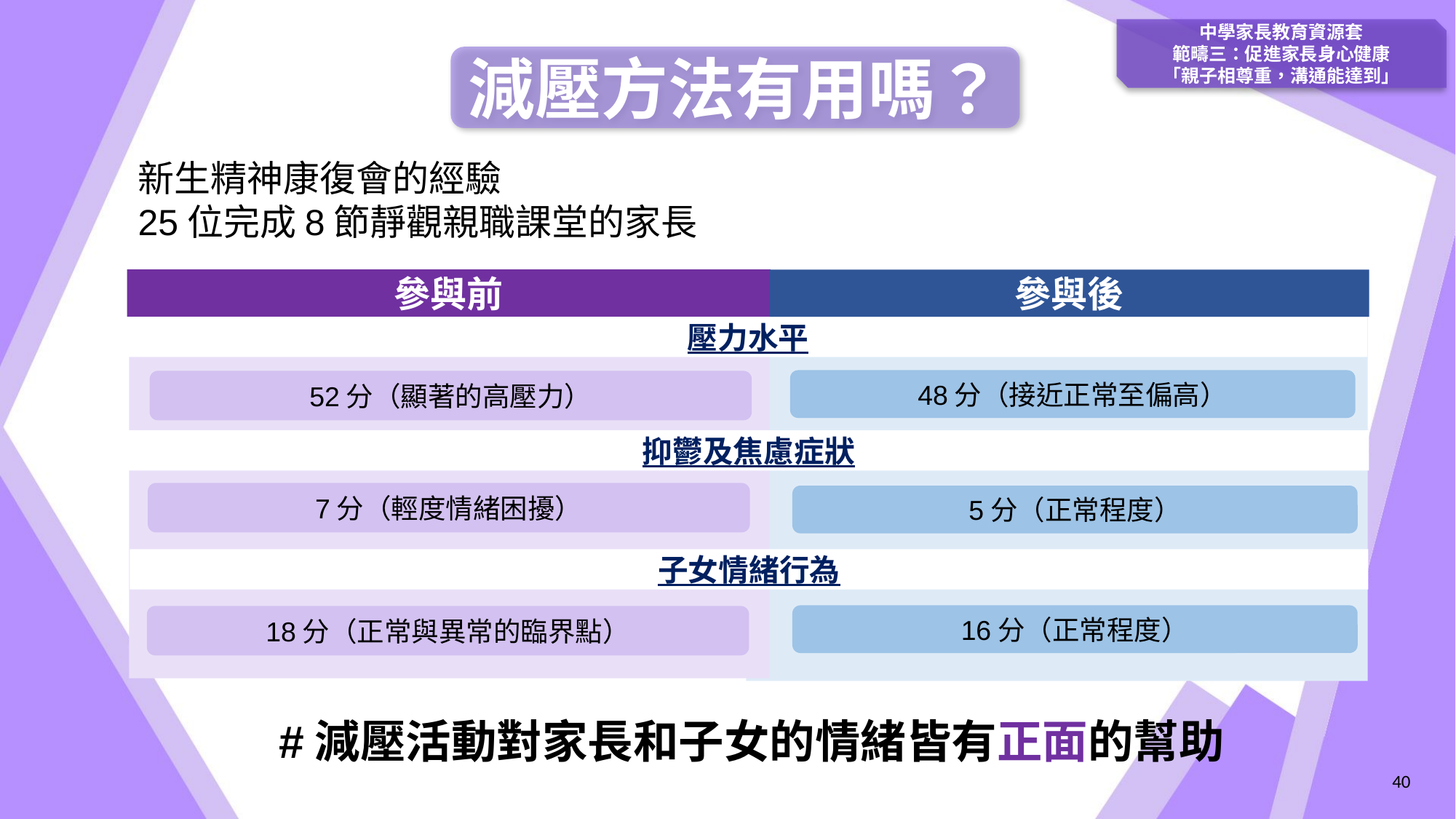

中學家長教育資源套
範疇三：促進家長身心健康
「親子相尊重，溝通能達到」
減壓方法有用嗎？
新生精神康復會的經驗
25位完成8節靜觀親職課堂的家長
參與前
參與後

壓力水平

48分（接近正常至偏高）
52分（顯著的高壓力）
抑鬱及焦慮症狀
7分（輕度情緒困擾）
5分（正常程度）
子女情緒行為
16分（正常程度）
18分（正常與異常的臨界點）
#減壓活動對家長和子女的情緒皆有正面的幫助
40